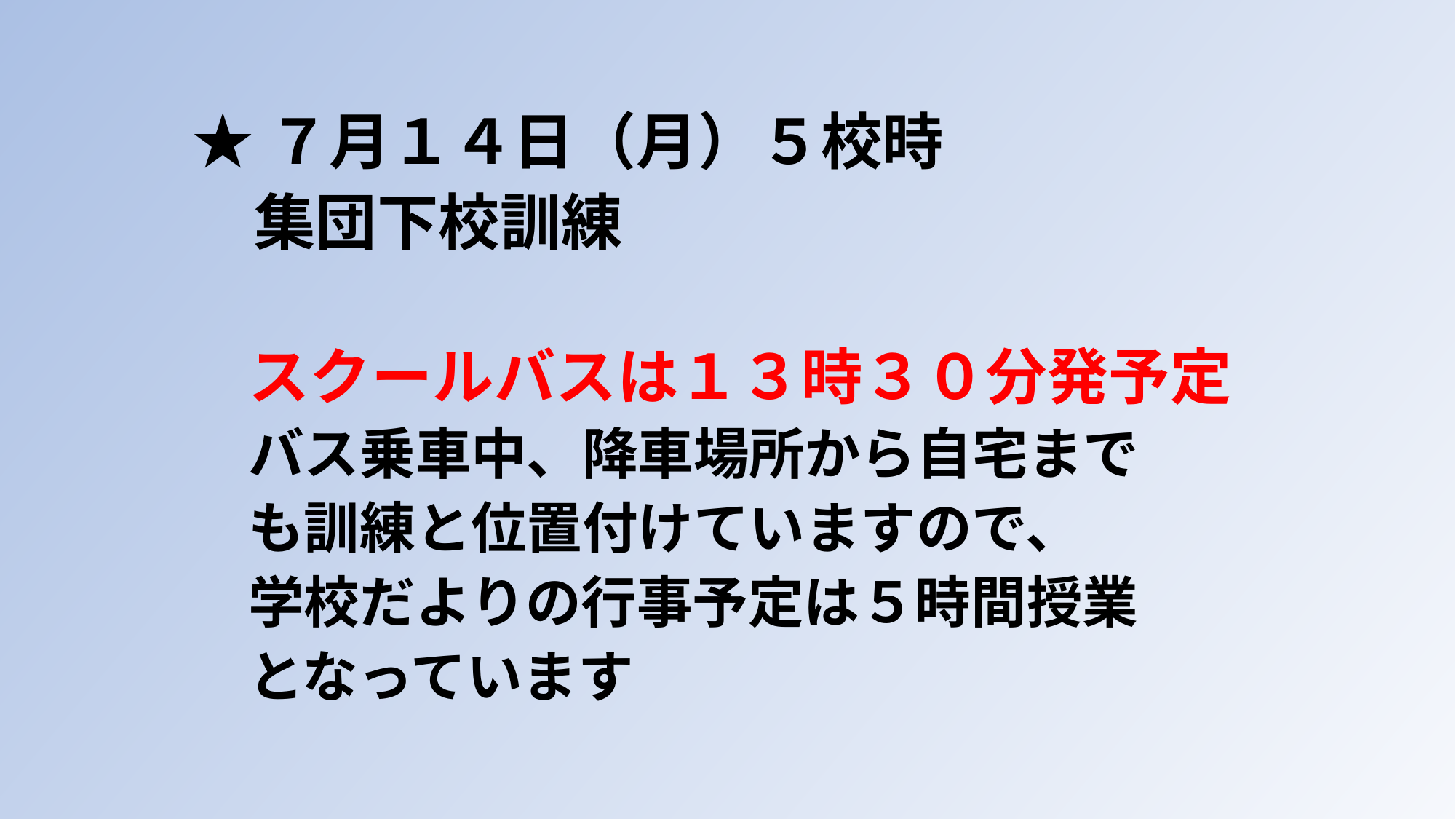

★７月１４日（月）５校時
　集団下校訓練

　スクールバスは１３時３０分発予定
　バス乗車中、降車場所から自宅まで
　も訓練と位置付けていますので、
　学校だよりの行事予定は５時間授業
　となっています